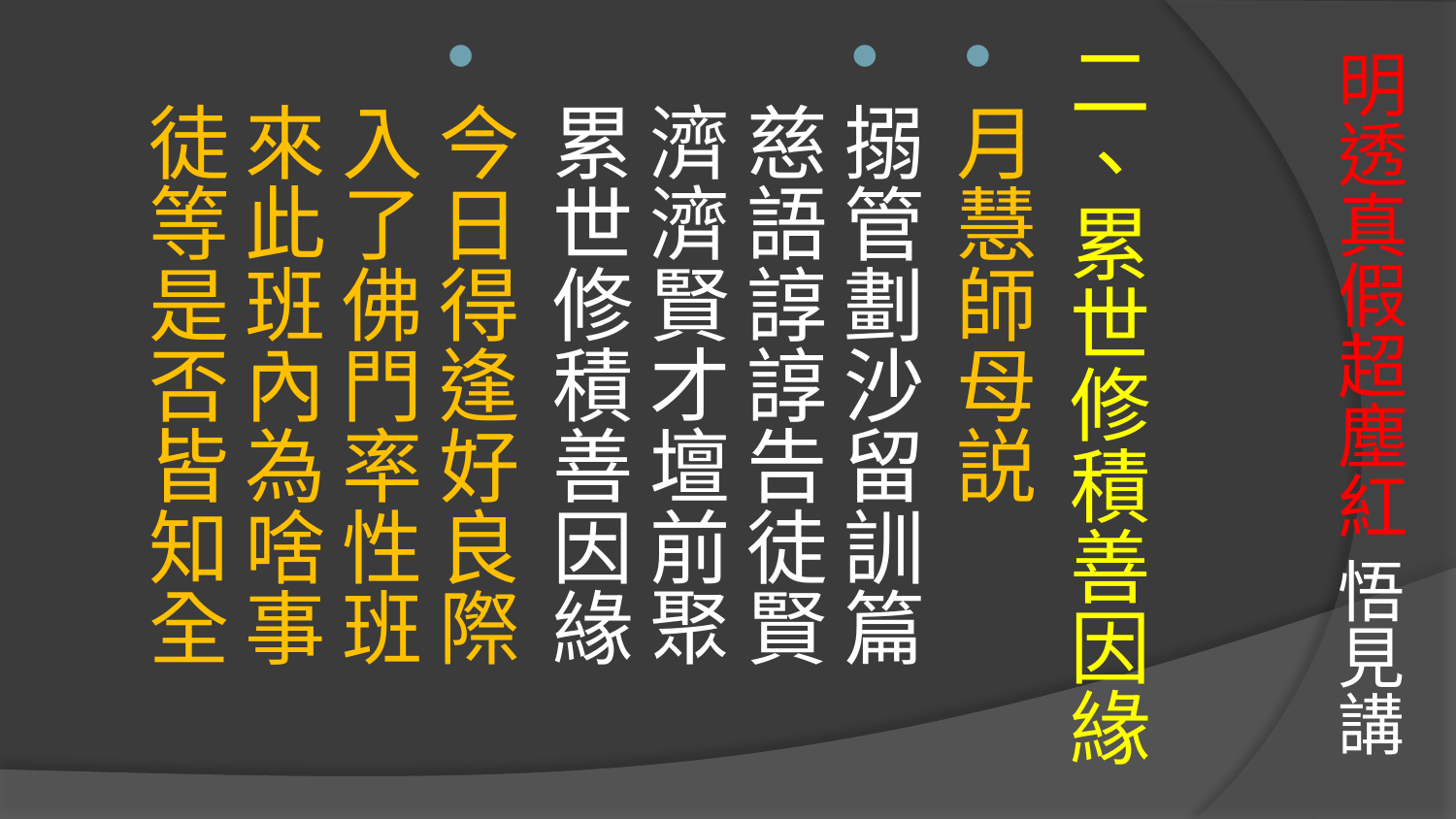

# 明透真假超塵紅 悟見講
二、累世修積善因緣
月慧師母説
搦管劃沙留訓篇　慈語諄諄告徒賢
濟濟賢才壇前聚　累世修積善因緣
今日得逢好良際　入了佛門率性班
來此班內為啥事　徒等是否皆知全